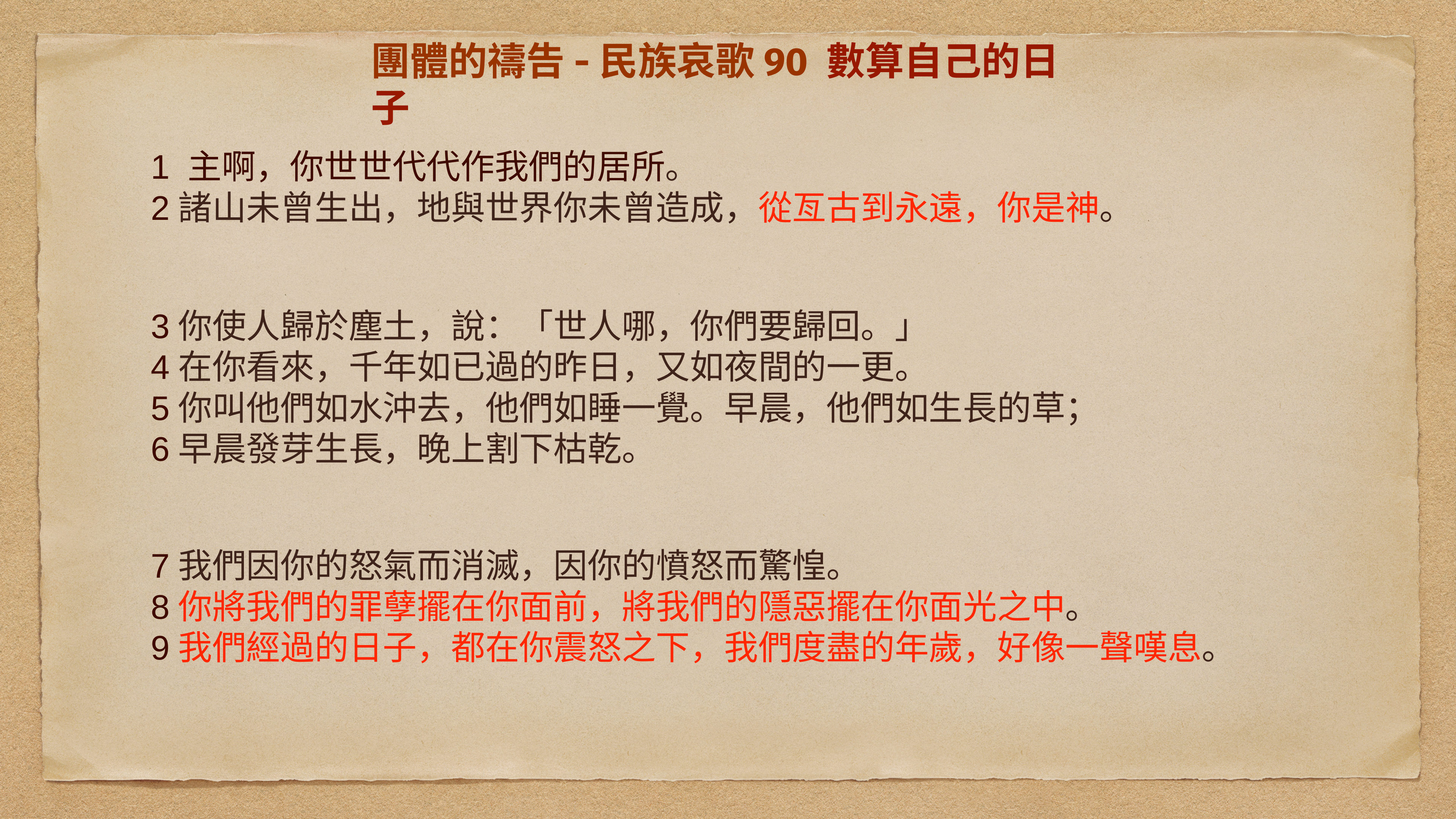

# 團體的禱告-民族哀歌90 數算自己的日子
1 主啊，你世世代代作我們的居所。
2諸山未曾生出，地與世界你未曾造成，從亙古到永遠，你是神。
3你使人歸於塵土，說：「世人哪，你們要歸回。」
4在你看來，千年如已過的昨日，又如夜間的一更。
5你叫他們如水沖去，他們如睡一覺。早晨，他們如生長的草；
6早晨發芽生長，晚上割下枯乾。
7我們因你的怒氣而消滅，因你的憤怒而驚惶。
8你將我們的罪孽擺在你面前，將我們的隱惡擺在你面光之中。
9我們經過的日子，都在你震怒之下，我們度盡的年歲，好像一聲嘆息。